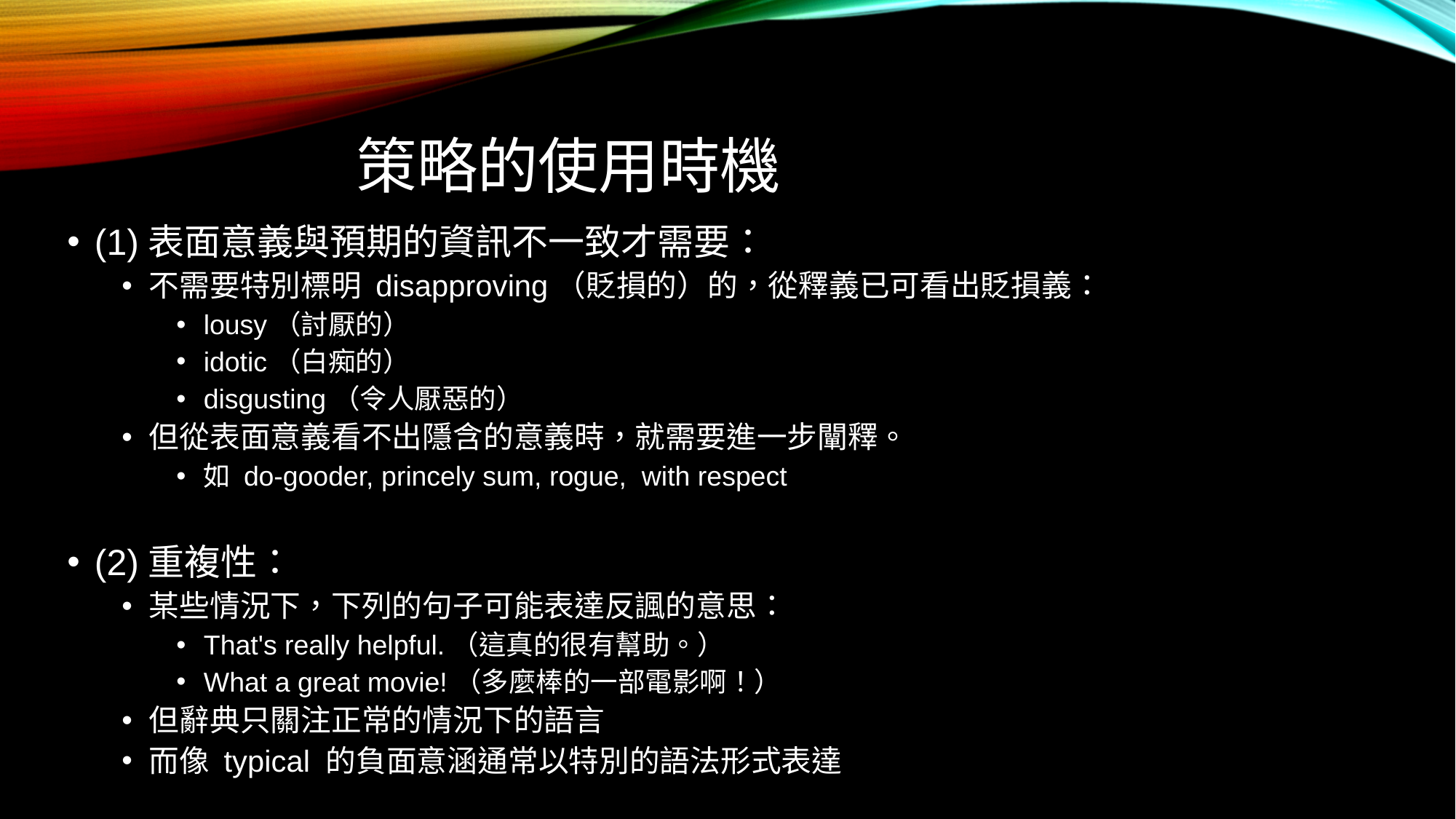

# 策略的使用時機
(1)表面意義與預期的資訊不一致才需要：
不需要特別標明 disapproving（貶損的）的，從釋義已可看出貶損義：
lousy（討厭的）
idotic（白痴的）
disgusting（令人厭惡的）
但從表面意義看不出隱含的意義時，就需要進一步闡釋。
如 do-gooder, princely sum, rogue,  with respect

(2)重複性：
某些情況下，下列的句子可能表達反諷的意思：
That's really helpful.（這真的很有幫助。）
What a great movie!（多麼棒的一部電影啊！）
但辭典只關注正常的情況下的語言
而像 typical 的負面意涵通常以特別的語法形式表達